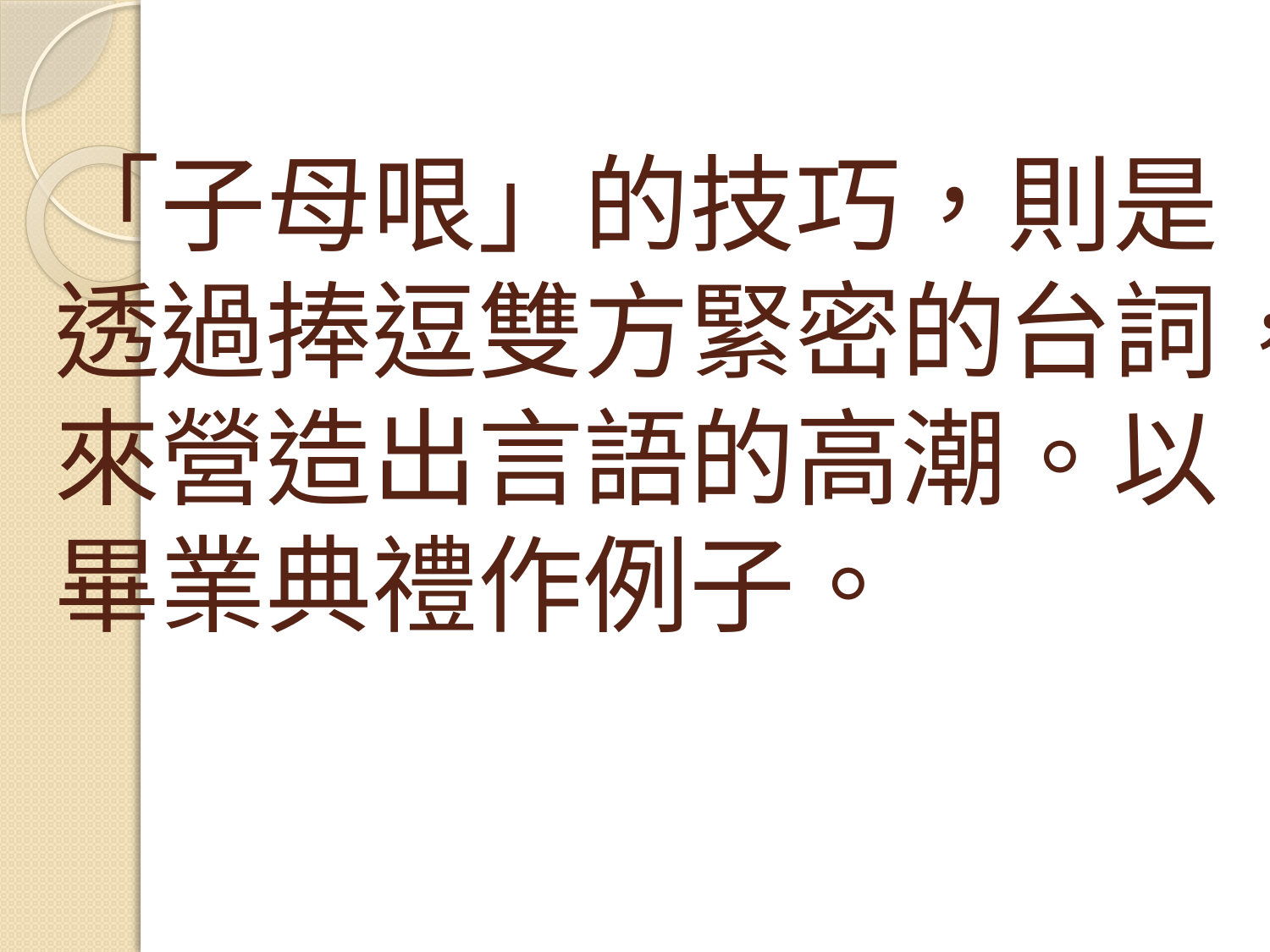

# 「子母哏」的技巧，則是透過捧逗雙方緊密的台詞，來營造出言語的高潮。以畢業典禮作例子。